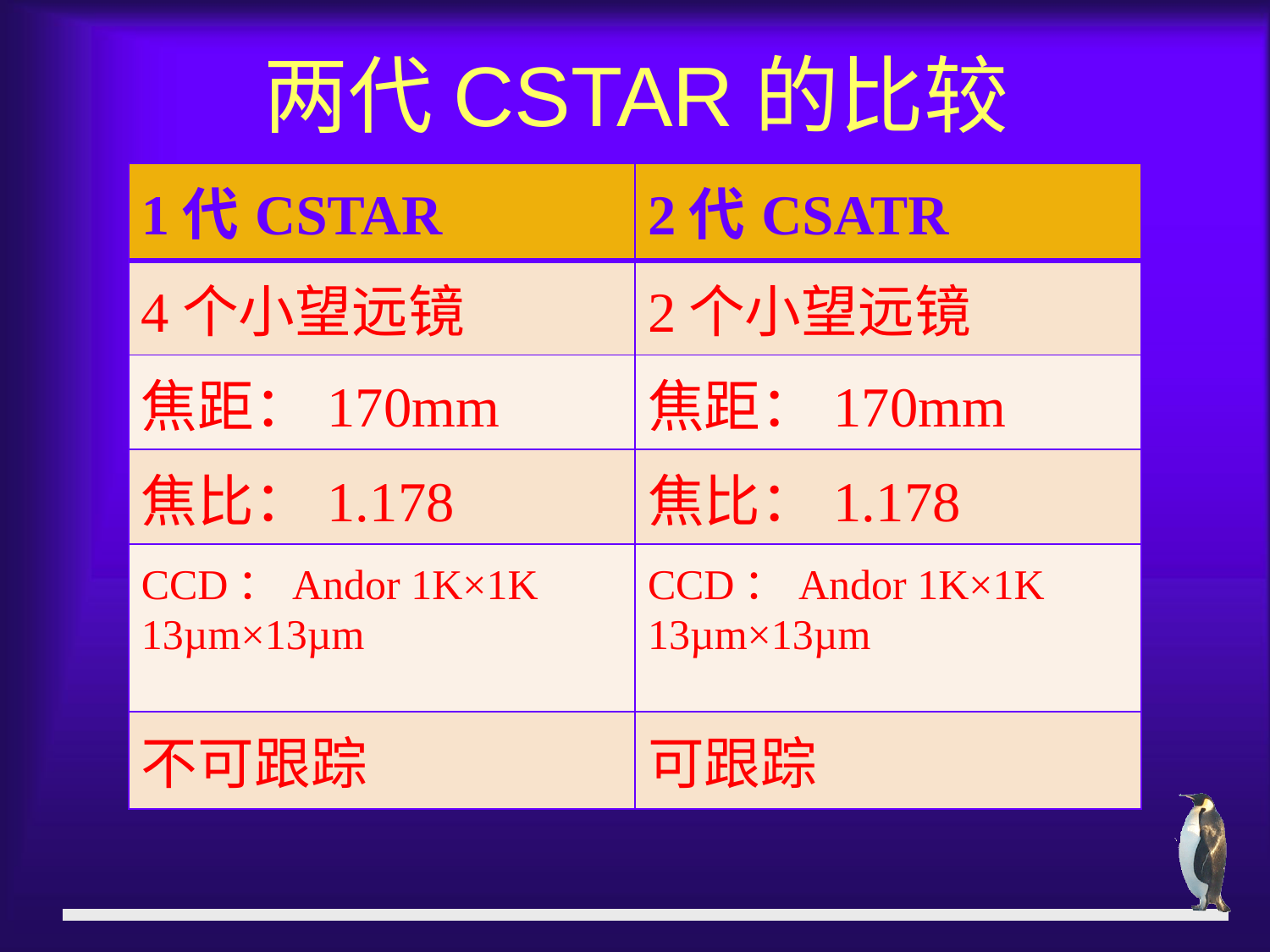

# 两代CSTAR的比较
| 1代CSTAR | 2代CSATR |
| --- | --- |
| 4个小望远镜 | 2个小望远镜 |
| 焦距：170mm | 焦距：170mm |
| 焦比：1.178 | 焦比：1.178 |
| CCD：Andor 1K×1K 13µm×13µm | CCD：Andor 1K×1K 13µm×13µm |
| 不可跟踪 | 可跟踪 |